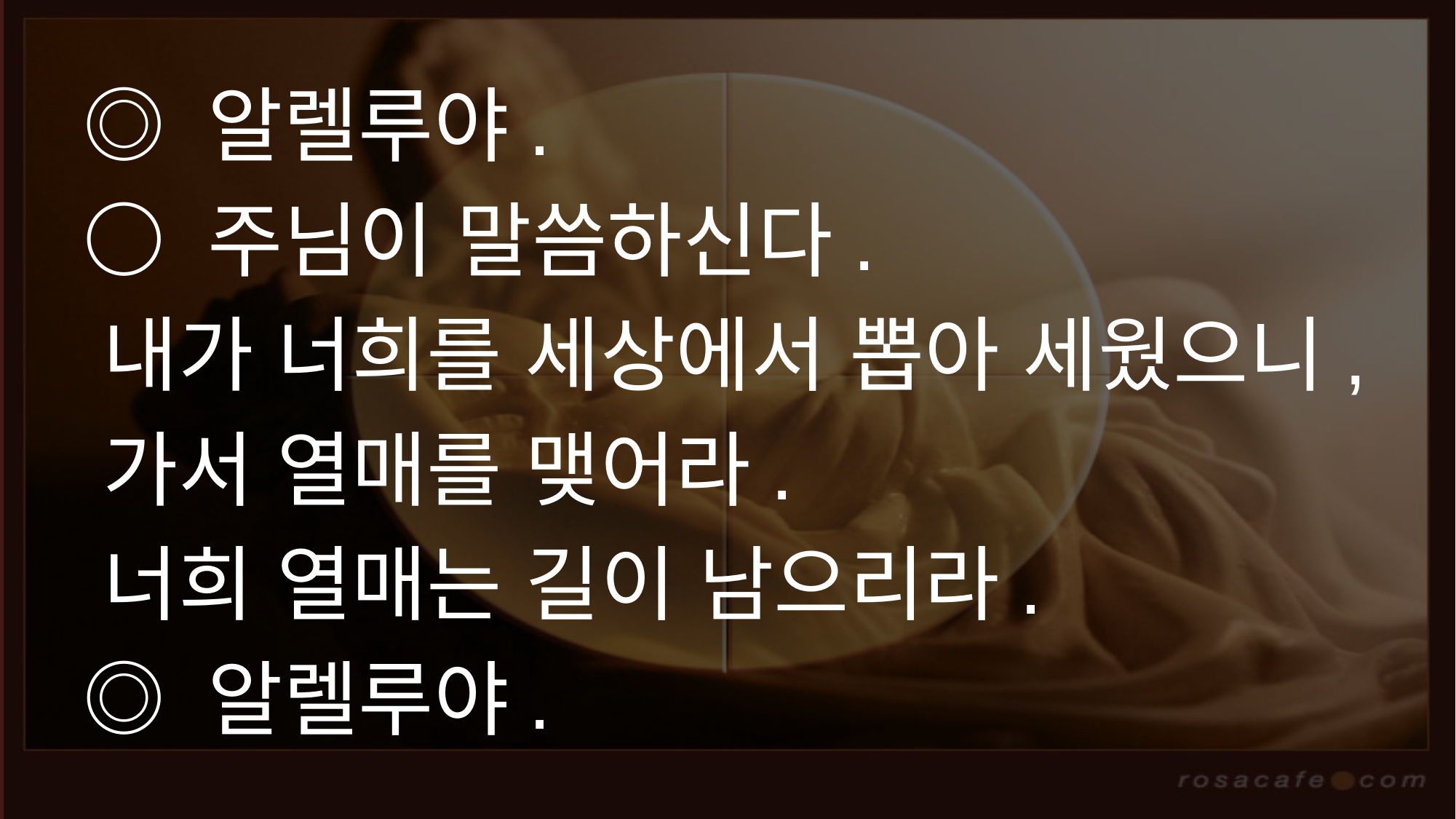

◎ 알렐루야.
   ○ 주님이 말씀하신다.
   내가 너희를 세상에서 뽑아 세웠으니,
   가서 열매를 맺어라.
   너희 열매는 길이 남으리라.
   ◎ 알렐루야.